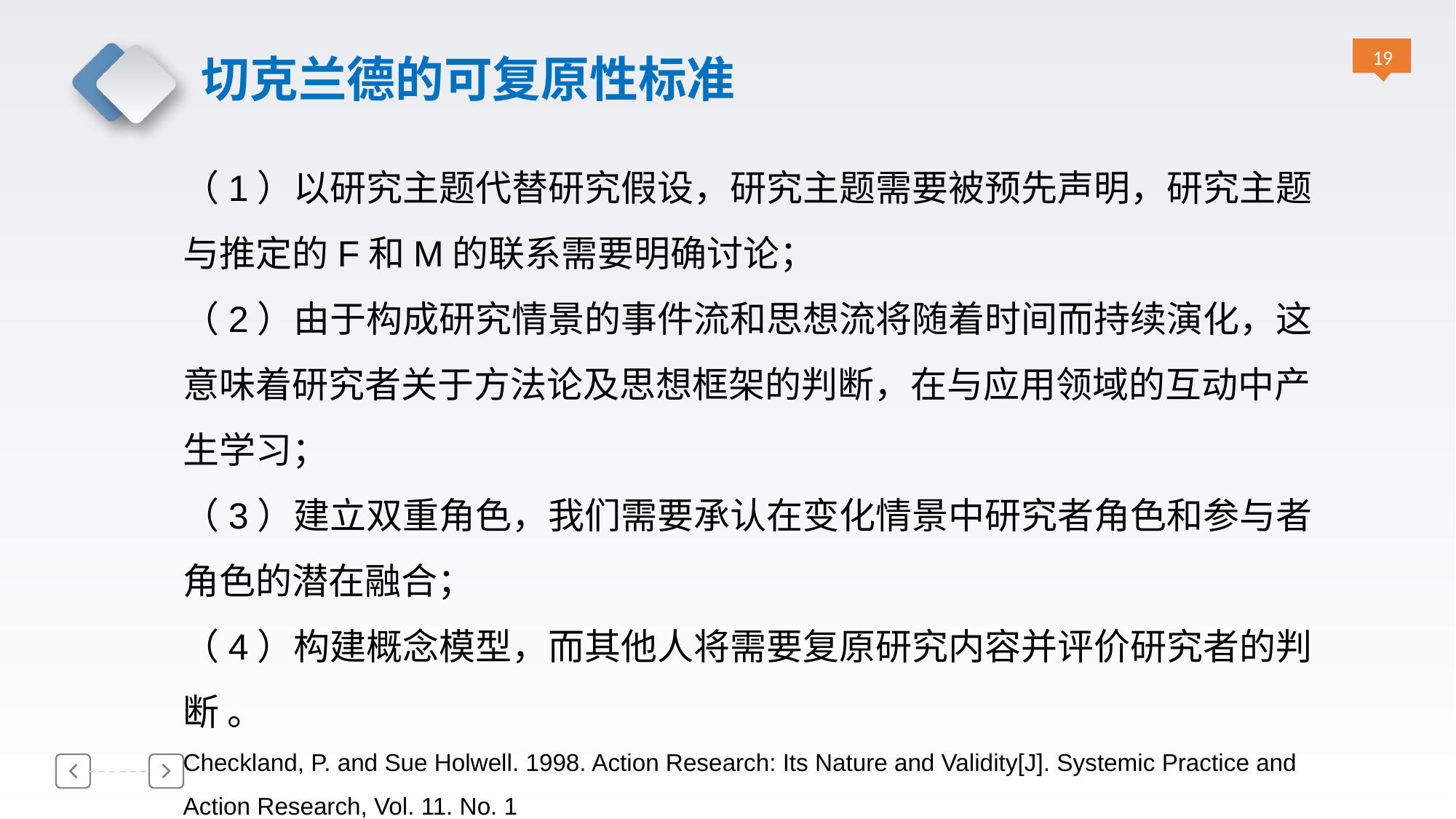

切克兰德的可复原性标准
（1）以研究主题代替研究假设，研究主题需要被预先声明，研究主题与推定的F和M的联系需要明确讨论；
（2）由于构成研究情景的事件流和思想流将随着时间而持续演化，这意味着研究者关于方法论及思想框架的判断，在与应用领域的互动中产生学习；
（3）建立双重角色，我们需要承认在变化情景中研究者角色和参与者角色的潜在融合；
（4）构建概念模型，而其他人将需要复原研究内容并评价研究者的判断 。
Checkland, P. and Sue Holwell. 1998. Action Research: Its Nature and Validity[J]. Systemic Practice and Action Research, Vol. 11. No. 1